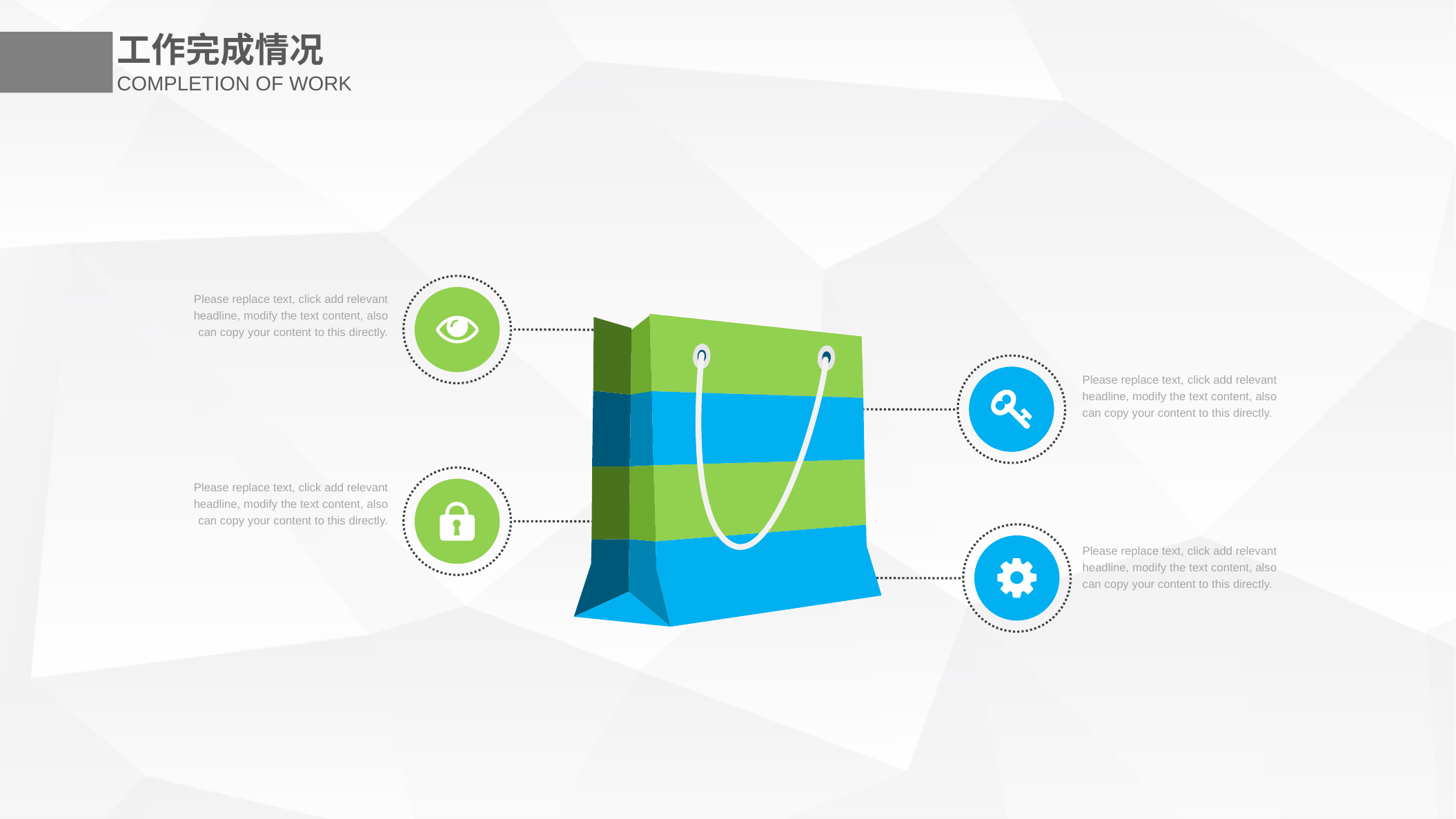

工作完成情况

COMPLETION OF WORK

Please replace text, click add relevant headline, modify the text content, also can copy your content to this directly.

Please replace text, click add relevant headline, modify the text content, also can copy your content to this directly.

Please replace text, click add relevant headline, modify the text content, also can copy your content to this directly.

Please replace text, click add relevant headline, modify the text content, also can copy your content to this directly.